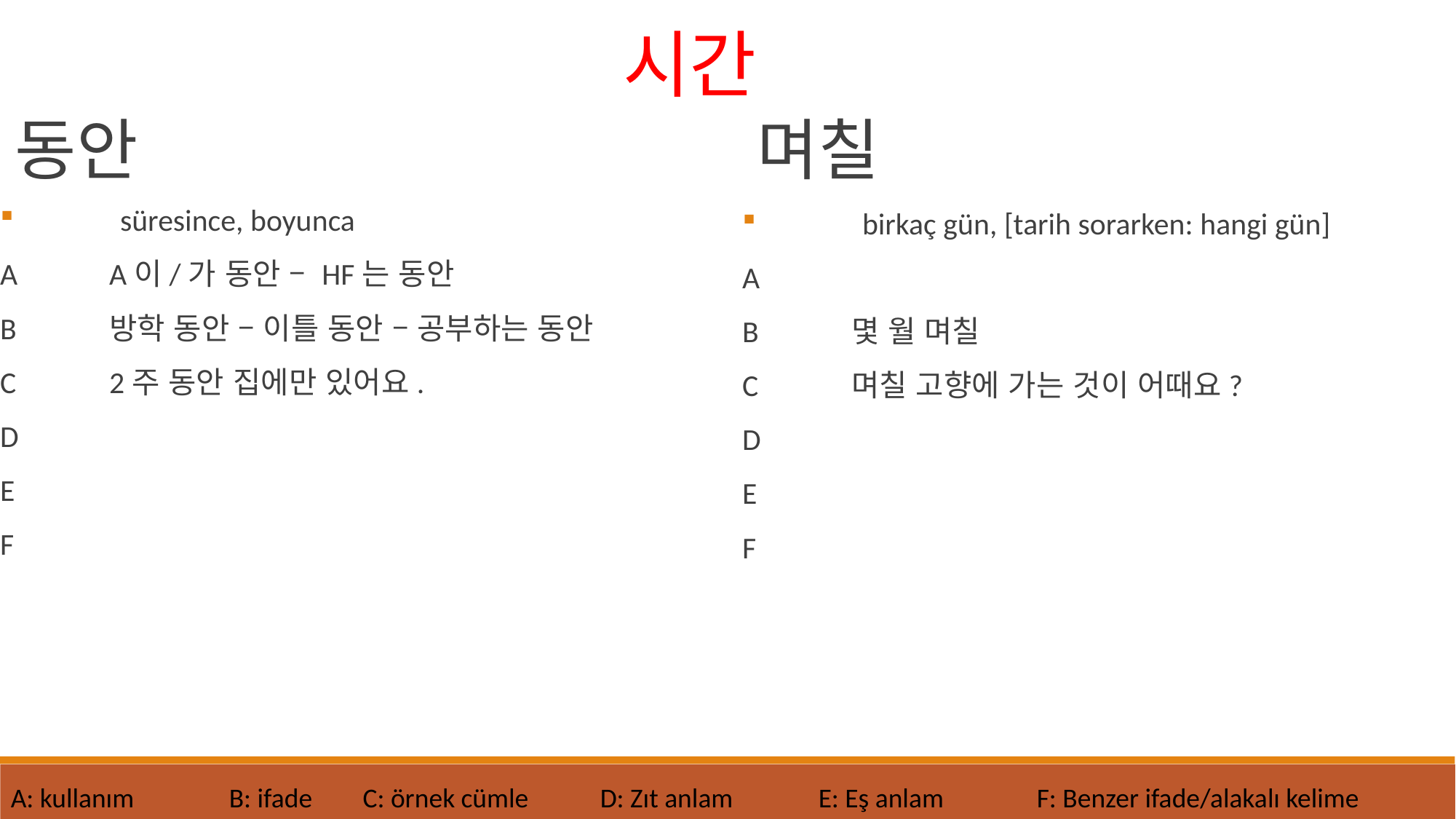

시간
동안
며칠
	süresince, boyunca
A	A이/가 동안 – HF는 동안
B	방학 동안 – 이틀 동안 – 공부하는 동안
C	2주 동안 집에만 있어요.
D
E
F

	birkaç gün, [tarih sorarken: hangi gün]
A
B	몇 월 며칠
C	며칠 고향에 가는 것이 어때요?
D
E
F

A: kullanım 	B: ifade	    C: örnek cümle
D: Zıt anlam	E: Eş anlam	F: Benzer ifade/alakalı kelime